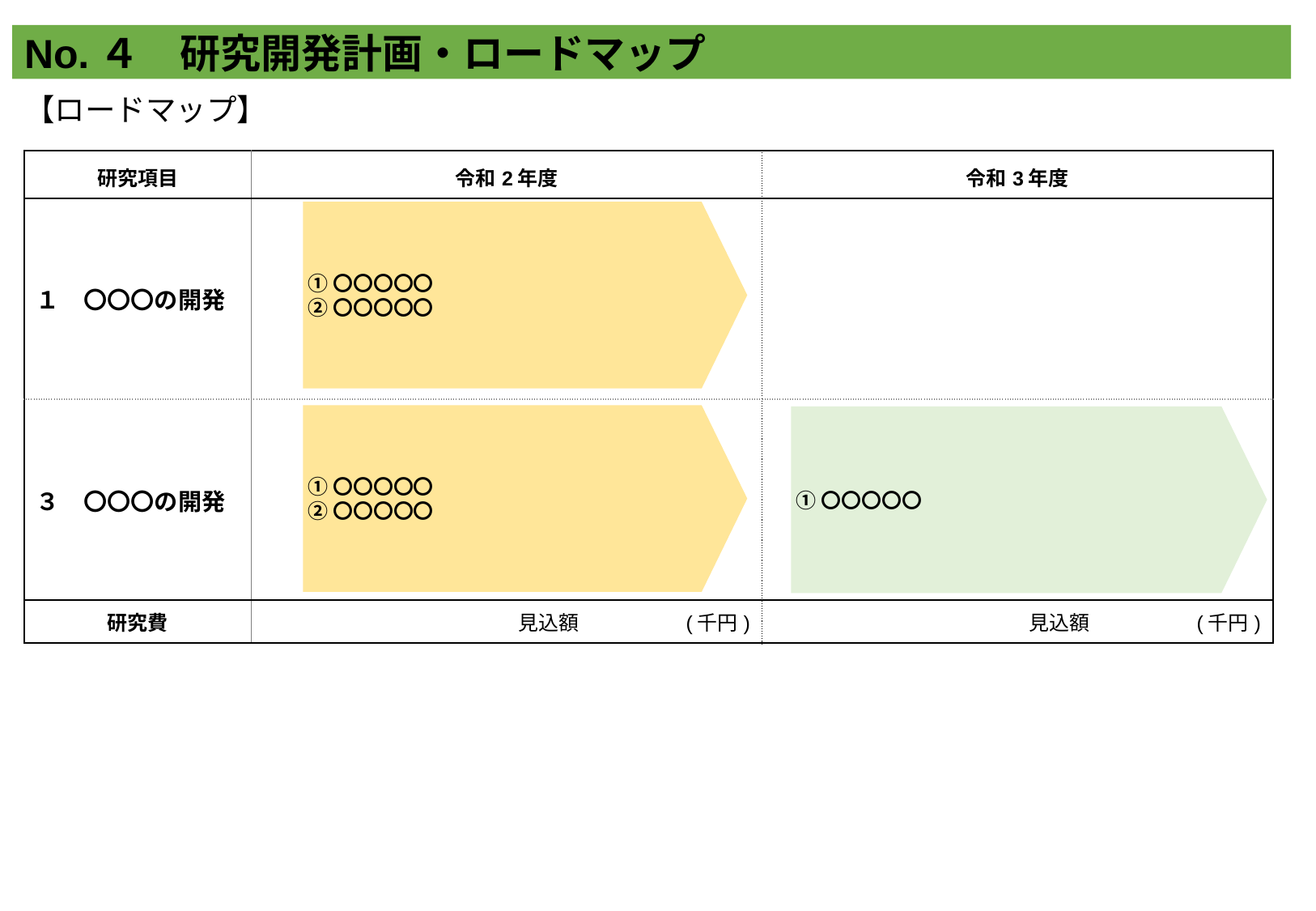

No.４　研究開発計画・ロードマップ
【ロードマップ】
| 研究項目 | 令和2年度 | 令和3年度 |
| --- | --- | --- |
| １　〇〇〇の開発 |  |  |
| ３　〇〇〇の開発 |  |  |
| 研究費 | 見込額　　　　　(千円) | 見込額　　　　　(千円) |
①〇〇〇〇〇
②〇〇〇〇〇
①〇〇〇〇〇
②〇〇〇〇〇
①〇〇〇〇〇